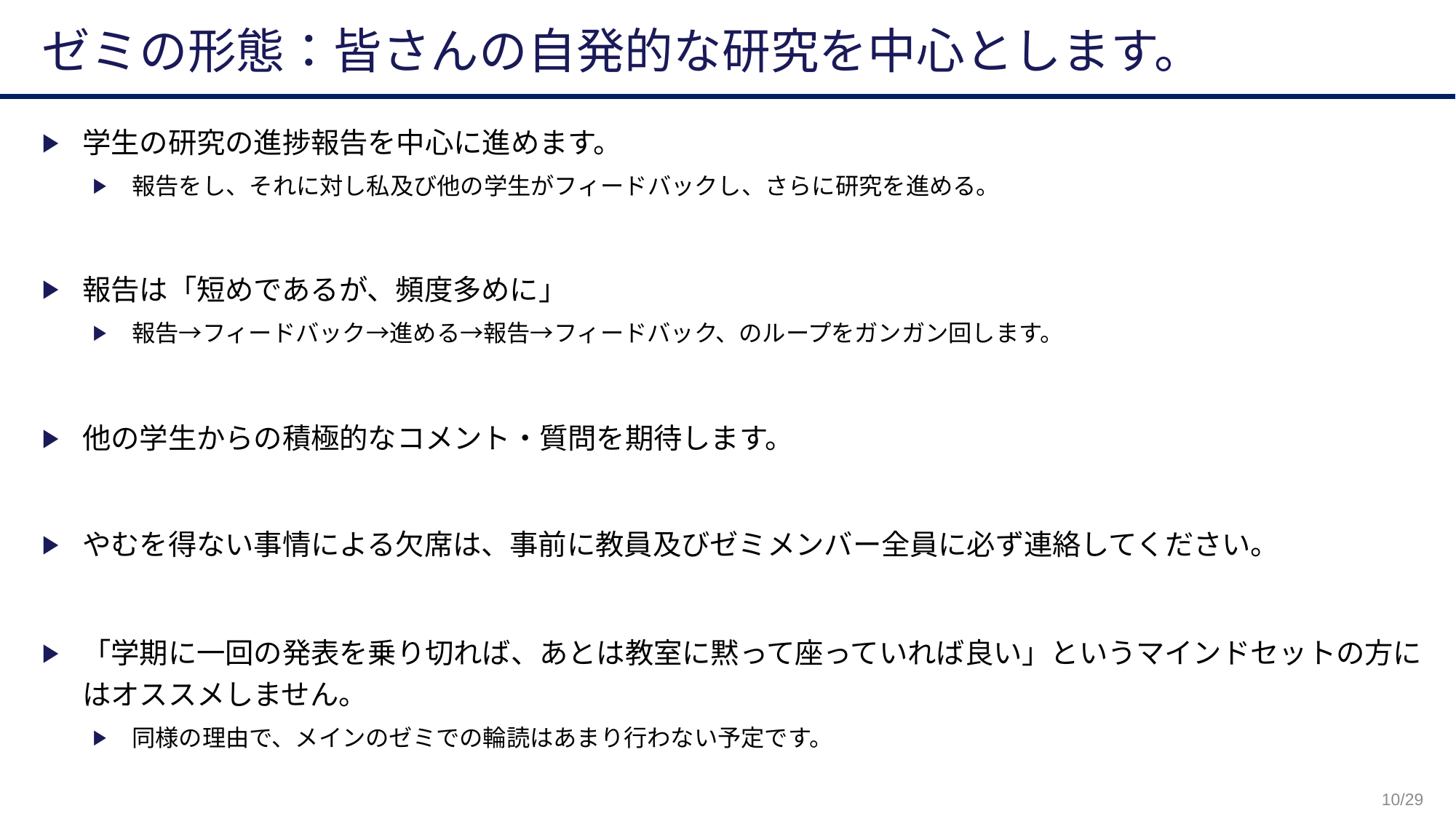

# ゼミの形態：皆さんの自発的な研究を中心とします。
学生の研究の進捗報告を中心に進めます。
報告をし、それに対し私及び他の学生がフィードバックし、さらに研究を進める。

報告は「短めであるが、頻度多めに」
報告→フィードバック→進める→報告→フィードバック、のループをガンガン回します。

他の学生からの積極的なコメント・質問を期待します。

やむを得ない事情による欠席は、事前に教員及びゼミメンバー全員に必ず連絡してください。

「学期に一回の発表を乗り切れば、あとは教室に黙って座っていれば良い」というマインドセットの方にはオススメしません。
同様の理由で、メインのゼミでの輪読はあまり行わない予定です。
10/29